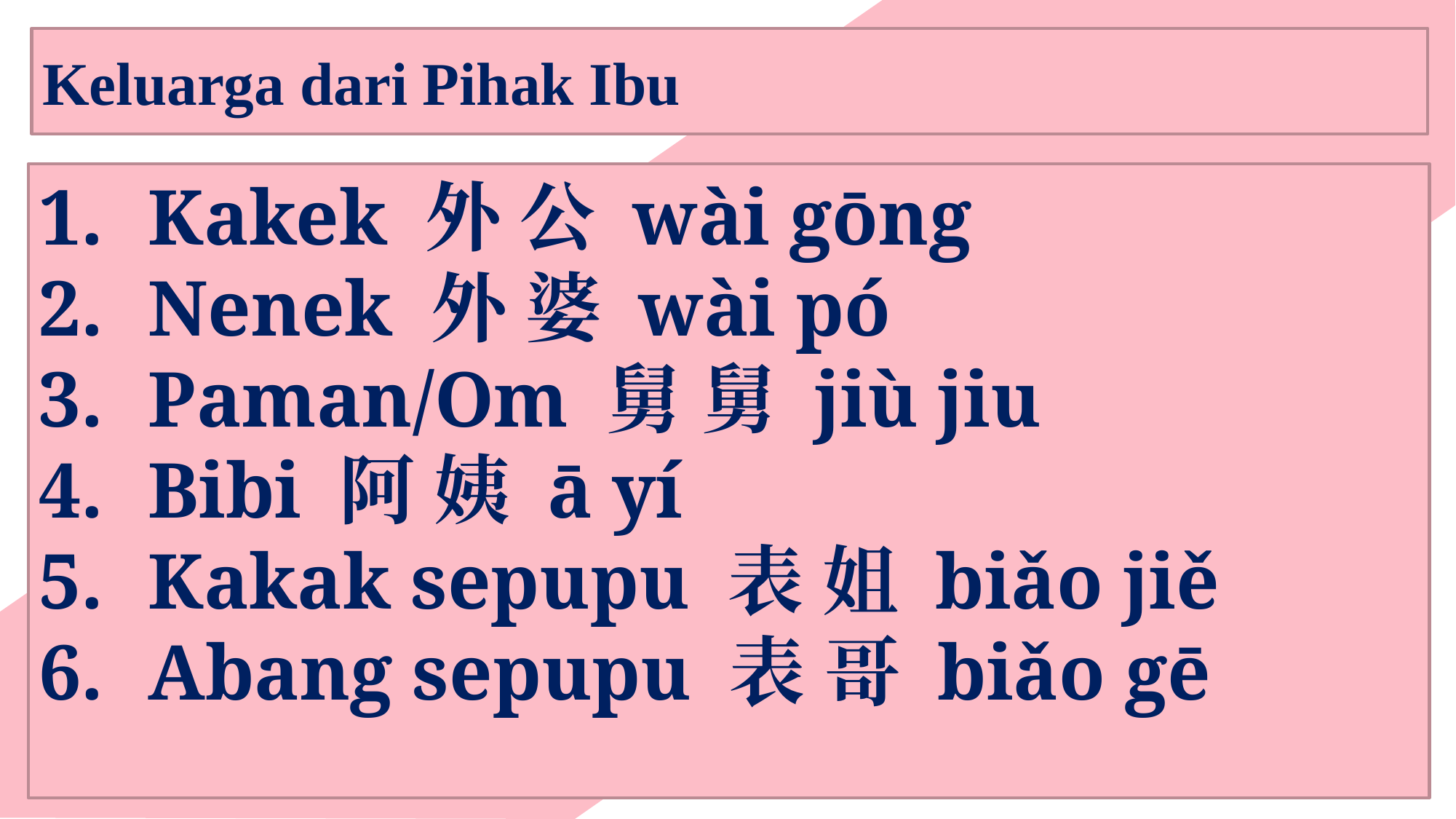

Keluarga dari Pihak Ibu
Kakek 外 公 wài gōng
Nenek 外 婆 wài pó
Paman/Om 舅 舅 jiù jiu
Bibi 阿 姨 ā yí
Kakak sepupu 表 姐 biǎo jiě
Abang sepupu 表 哥 biǎo gē